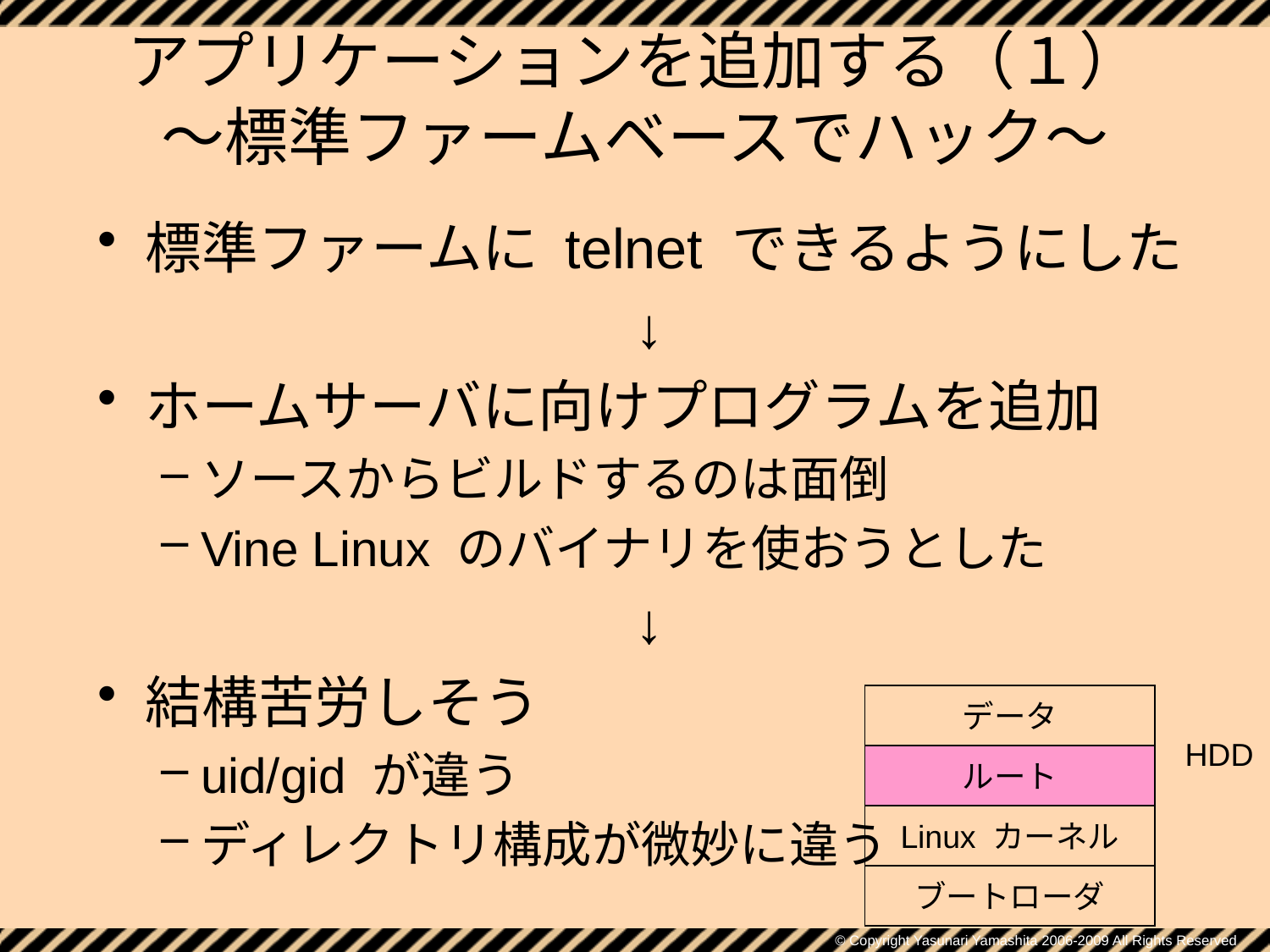

# アプリケーションを追加する（１） ～標準ファームベースでハック～
標準ファームに telnet できるようにした
↓
ホームサーバに向けプログラムを追加
ソースからビルドするのは面倒
Vine Linux のバイナリを使おうとした
↓
結構苦労しそう
uid/gid が違う
ディレクトリ構成が微妙に違う
データ
HDD
ルート
Linux カーネル
ブートローダ